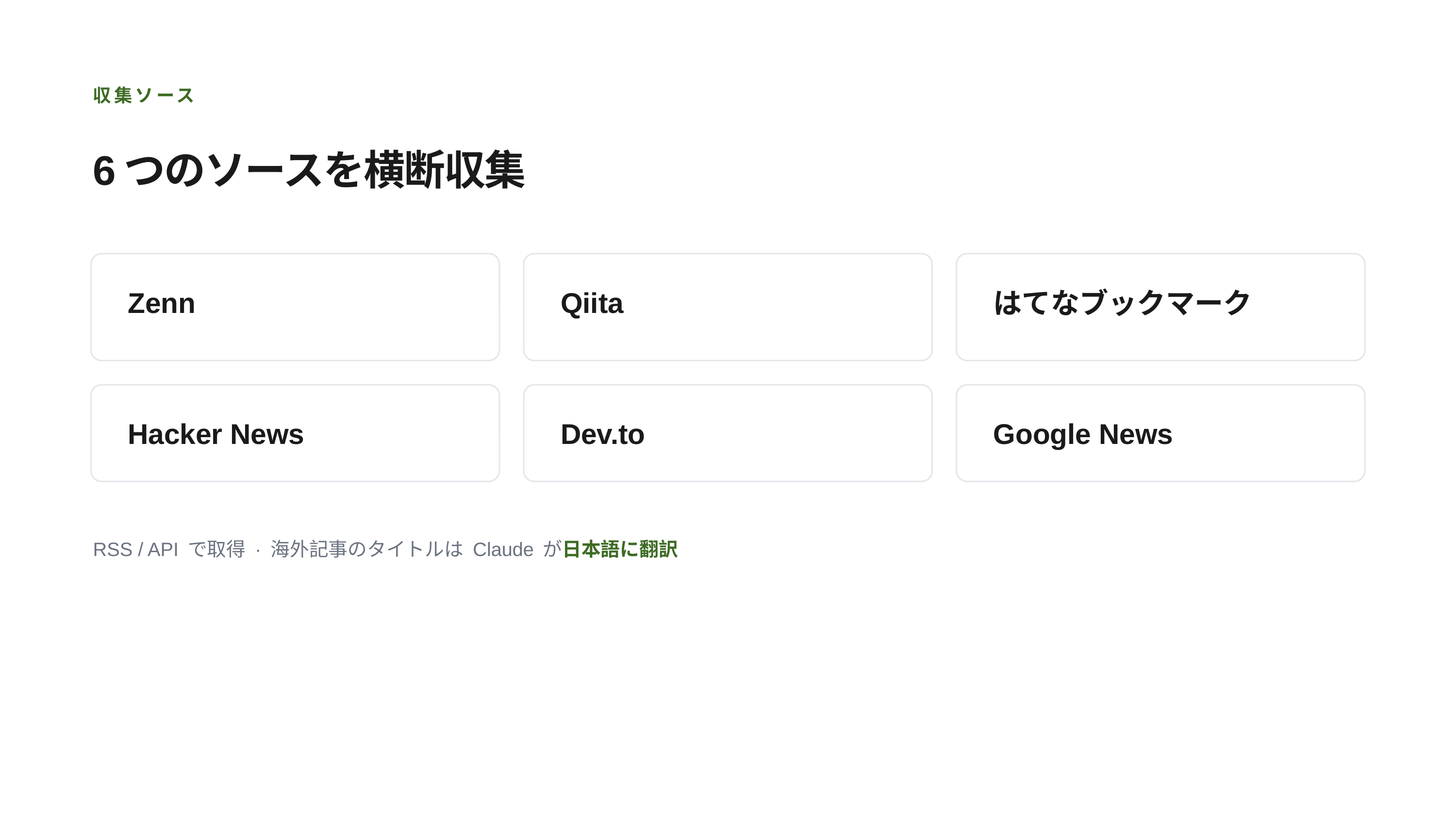

収集ソース
6つのソースを横断収集

Zenn
Qiita
はてなブックマーク

Hacker News
Dev.to
Google News
RSS / API で取得 · 海外記事のタイトルは Claude が日本語に翻訳